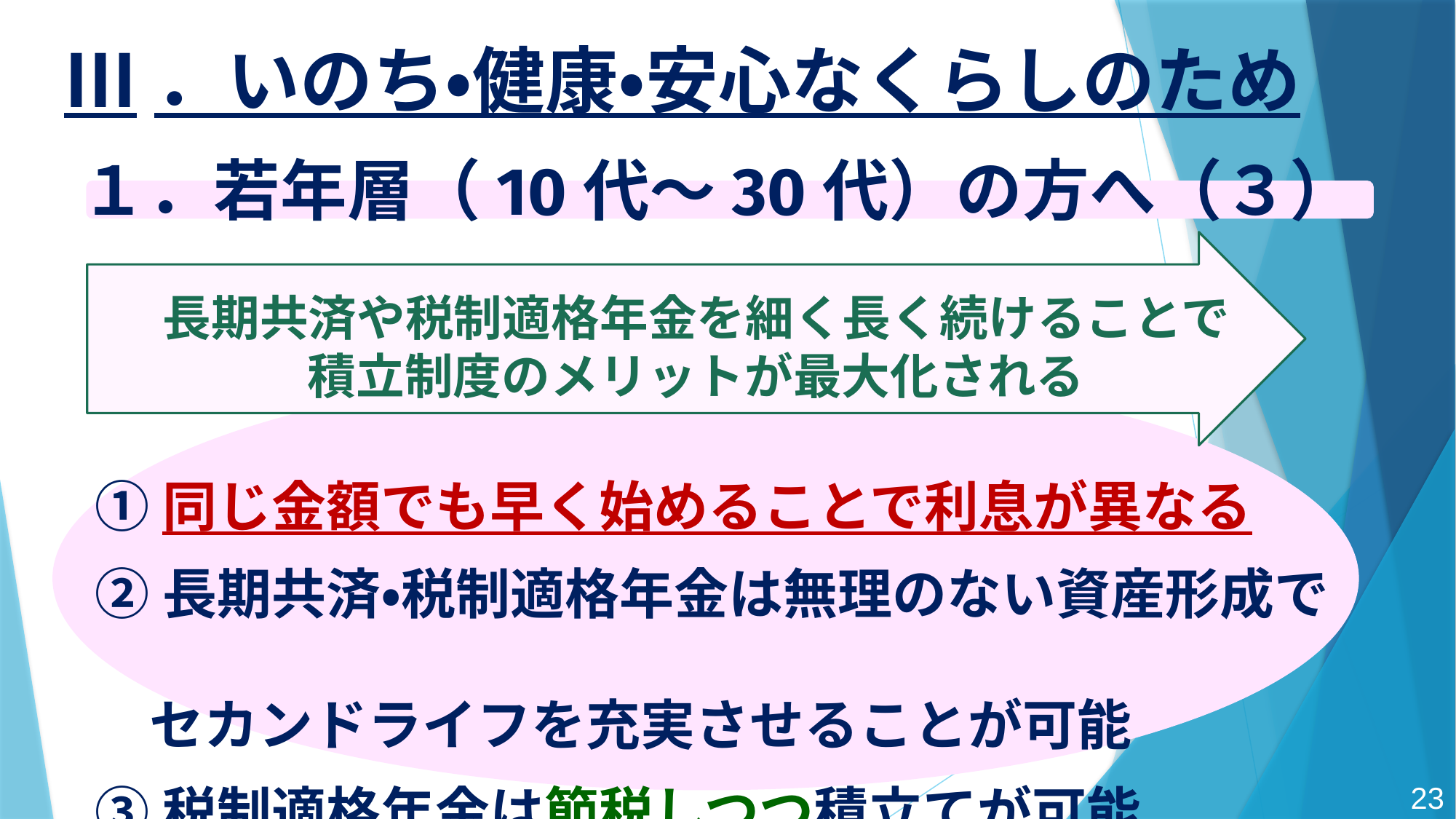

Ⅲ．いのち・健康・安心なくらしのため
１．若年層（10代～30代）の方へ（３）

長期共済や税制適格年金を細く長く続けることで
積立制度のメリットが最大化される

①同じ金額でも早く始めることで利息が異なる

②長期共済・税制適格年金は無理のない資産形成で
　セカンドライフを充実させることが可能

③税制適格年金は節税しつつ積立てが可能
23